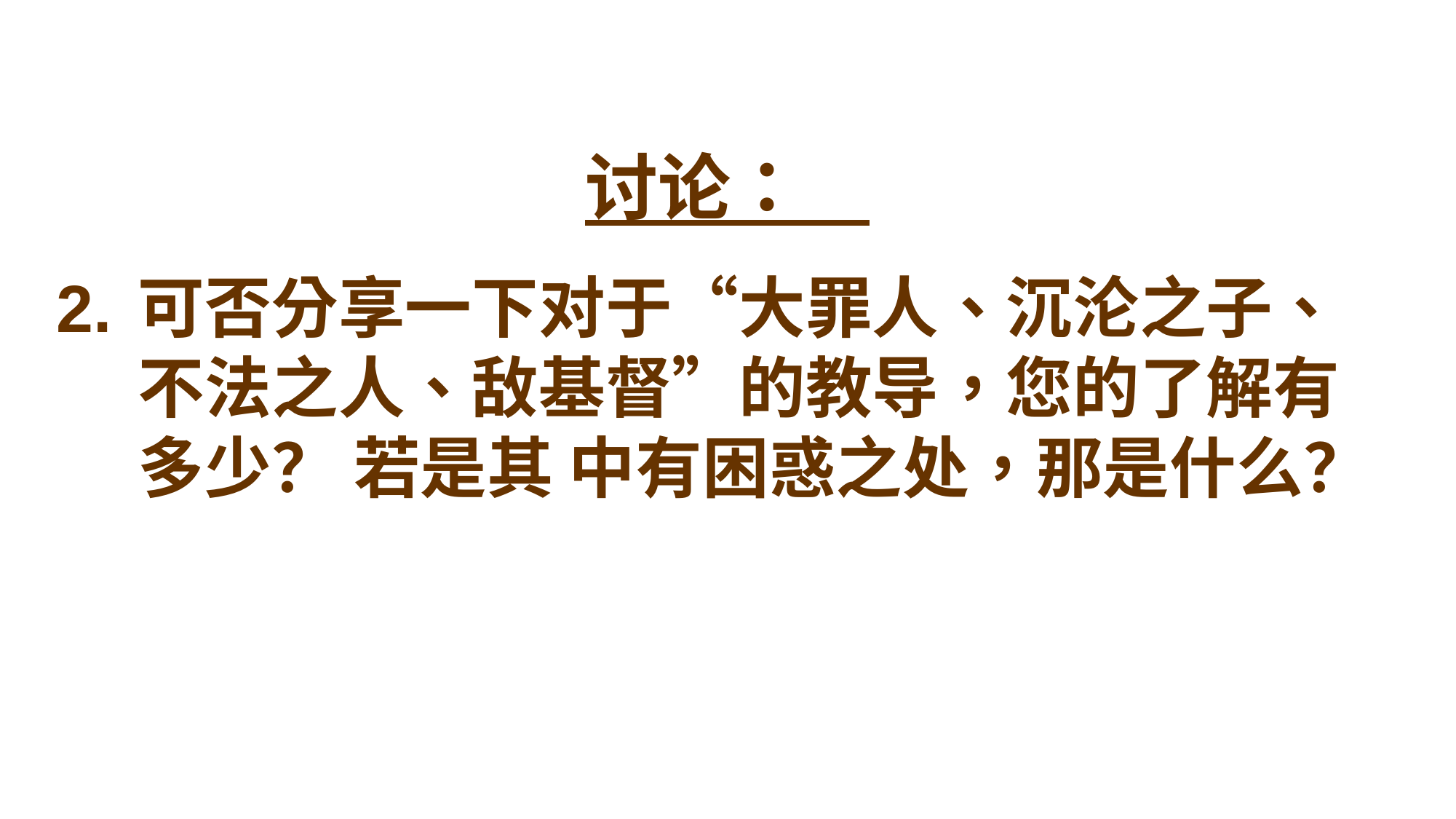

讨论：
2.	可否分享一下对于“大罪人、沉沦之子、不法之人、敌基督”的教导，您的了解有多少？ 若是其 中有困惑之处，那是什么？